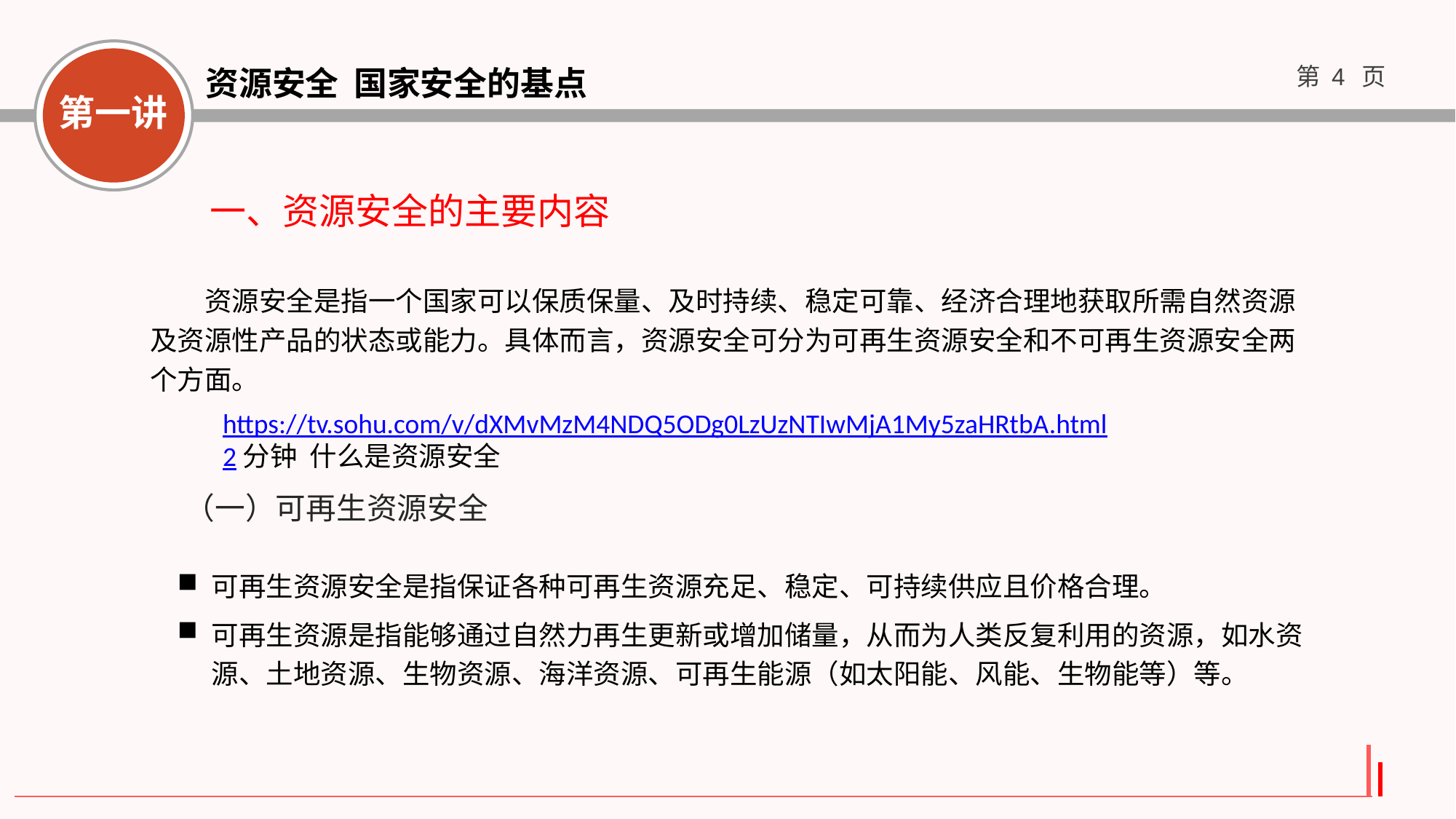

一、资源安全的主要内容
资源安全是指一个国家可以保质保量、及时持续、稳定可靠、经济合理地获取所需自然资源及资源性产品的状态或能力。具体而言，资源安全可分为可再生资源安全和不可再生资源安全两个方面。
https://tv.sohu.com/v/dXMvMzM4NDQ5ODg0LzUzNTIwMjA1My5zaHRtbA.html2分钟  什么是资源安全
（一）可再生资源安全
可再生资源安全是指保证各种可再生资源充足、稳定、可持续供应且价格合理。
可再生资源是指能够通过自然力再生更新或增加储量，从而为人类反复利用的资源，如水资源、土地资源、生物资源、海洋资源、可再生能源（如太阳能、风能、生物能等）等。